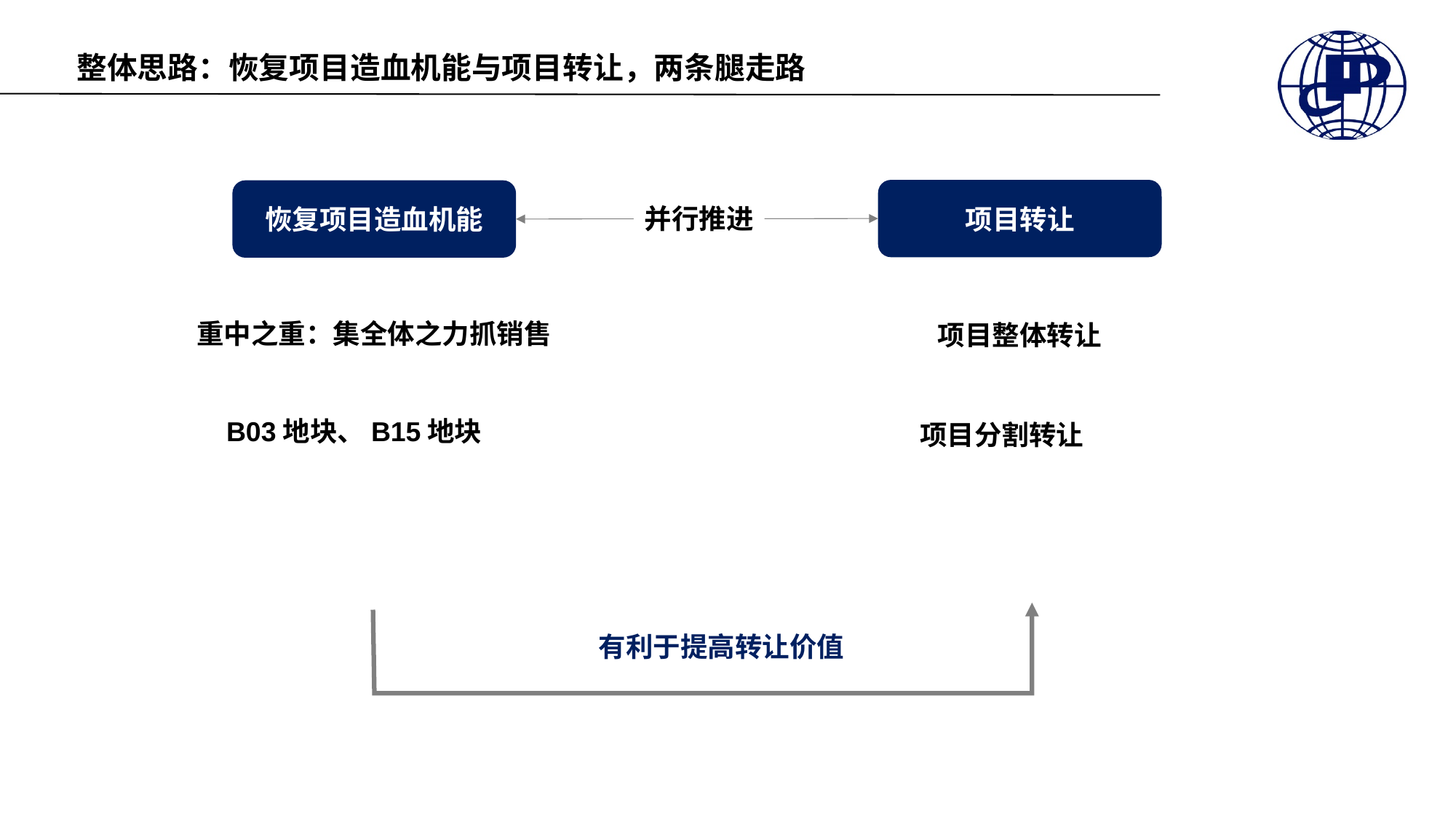

整体思路：恢复项目造血机能与项目转让，两条腿走路
项目转让
恢复项目造血机能
并行推进
重中之重：集全体之力抓销售
项目整体转让
B03地块、B15地块
项目分割转让

有利于提高转让价值